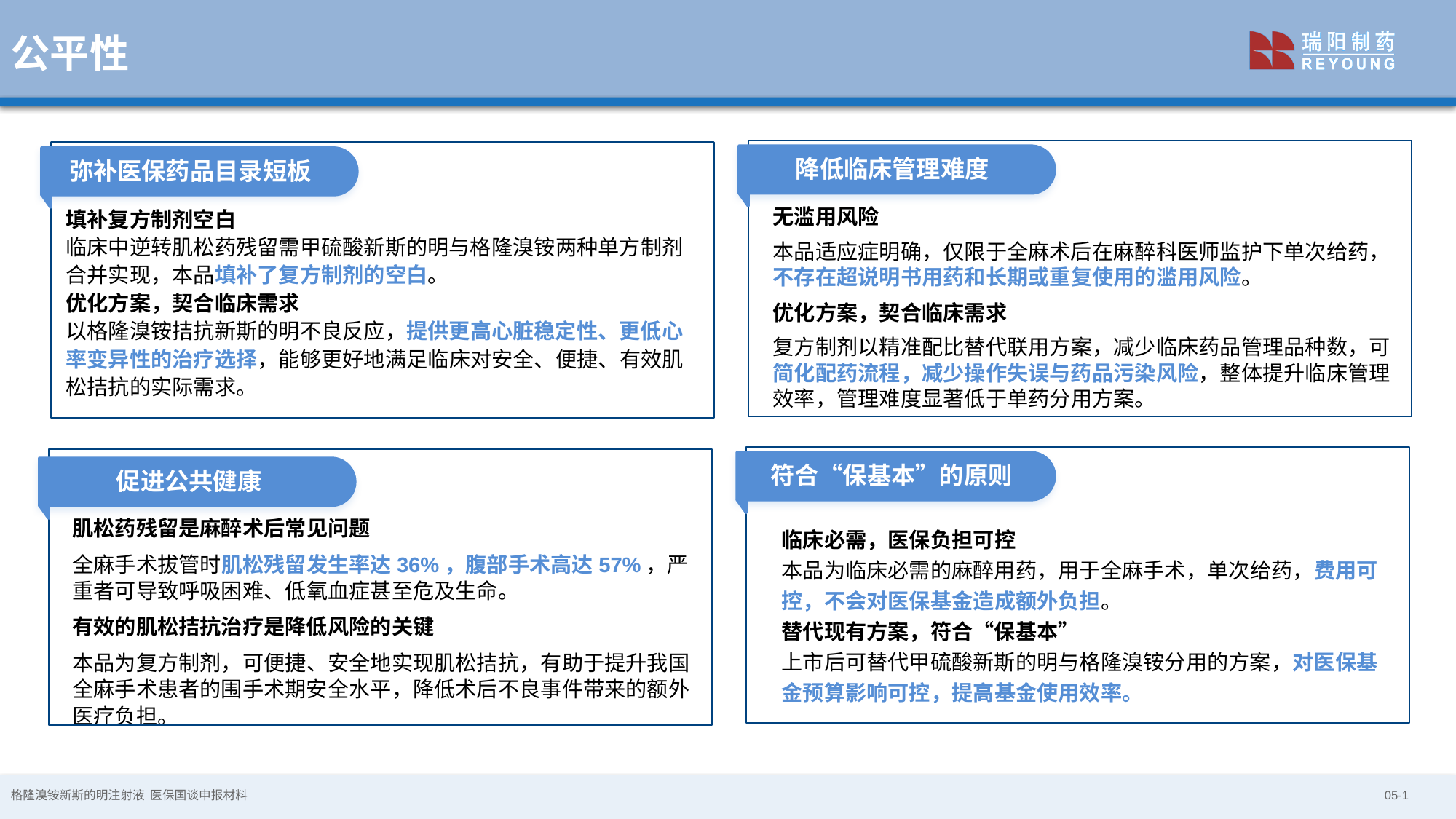

公平性

降低临床管理难度
弥补医保药品目录短板

无滥用风险
本品适应症明确，仅限于全麻术后在麻醉科医师监护下单次给药，不存在超说明书用药和长期或重复使用的滥用风险。
优化方案，契合临床需求
复方制剂以精准配比替代联用方案，减少临床药品管理品种数，可简化配药流程，减少操作失误与药品污染风险，整体提升临床管理效率，管理难度显著低于单药分用方案。
填补复方制剂空白
临床中逆转肌松药残留需甲硫酸新斯的明与格隆溴铵两种单方制剂合并实现，本品填补了复方制剂的空白。
优化方案，契合临床需求
以格隆溴铵拮抗新斯的明不良反应，提供更高心脏稳定性、更低心率变异性的治疗选择，能够更好地满足临床对安全、便捷、有效肌松拮抗的实际需求。

符合“保基本”的原则

促进公共健康

临床必需，医保负担可控
本品为临床必需的麻醉用药，用于全麻手术，单次给药，费用可控，不会对医保基金造成额外负担。
替代现有方案，符合“保基本”
上市后可替代甲硫酸新斯的明与格隆溴铵分用的方案，对医保基金预算影响可控，提高基金使用效率。
肌松药残留是麻醉术后常见问题
全麻手术拔管时肌松残留发生率达36%，腹部手术高达57%，严重者可导致呼吸困难、低氧血症甚至危及生命。
有效的肌松拮抗治疗是降低风险的关键
本品为复方制剂，可便捷、安全地实现肌松拮抗，有助于提升我国全麻手术患者的围手术期安全水平，降低术后不良事件带来的额外医疗负担。

格隆溴铵新斯的明注射液  医保国谈申报材料
05-1